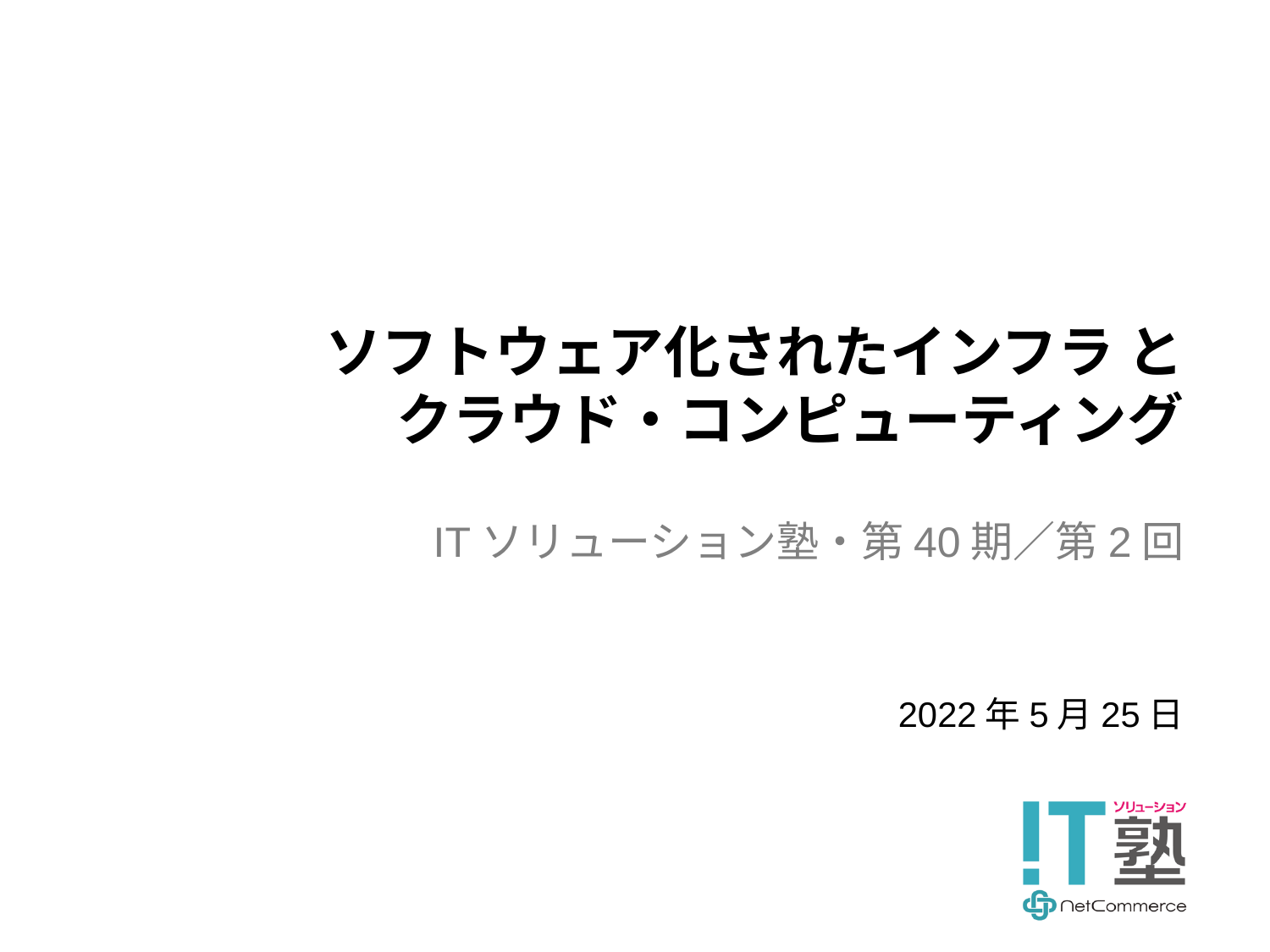

ソフトウェア化されたインフラ と
クラウド・コンピューティング
ITソリューション塾・第40期／第2回
2022年5月25日